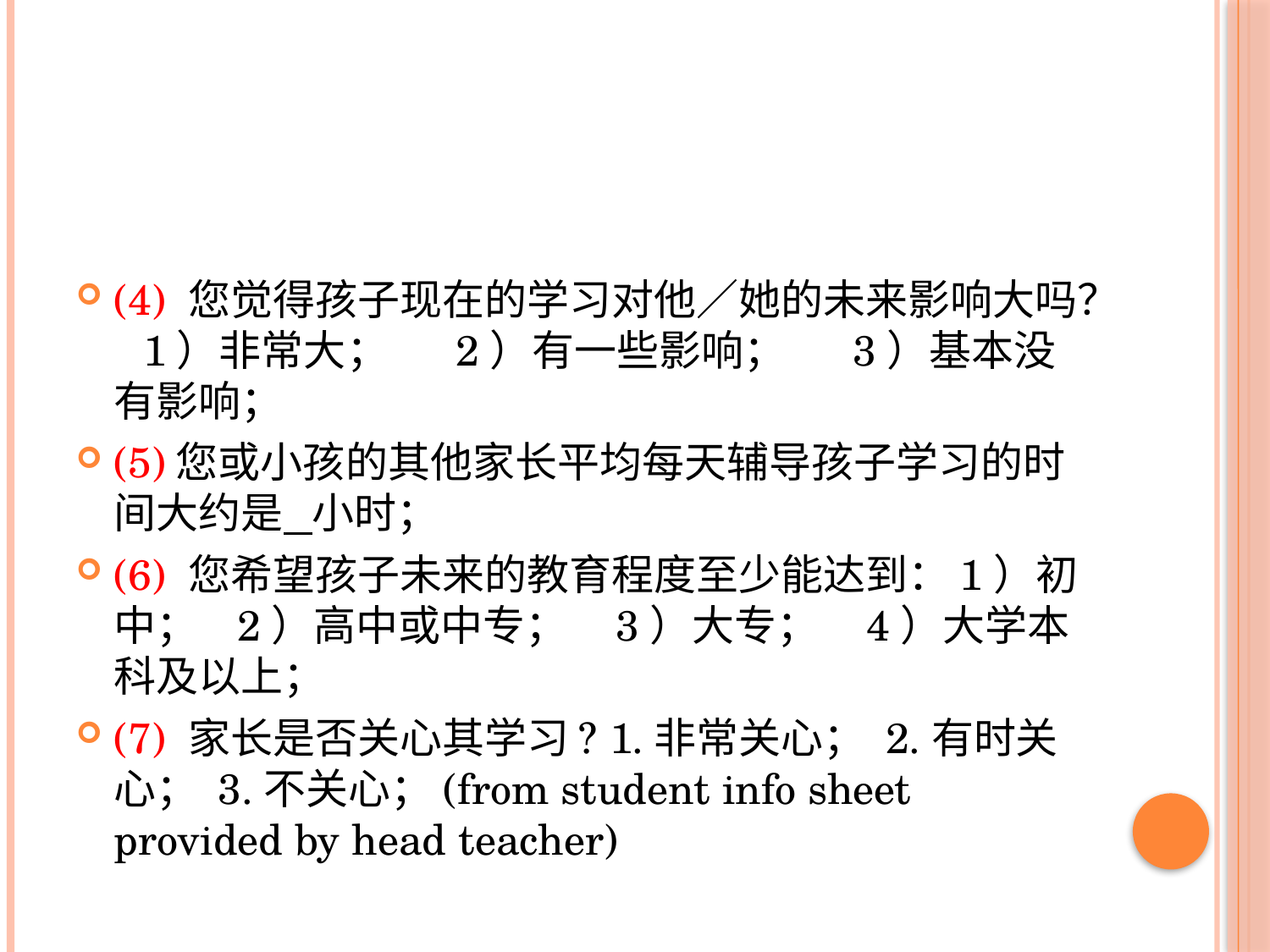

#

(4) 您觉得孩子现在的学习对他／她的未来影响大吗？  1）非常大；      2）有一些影响；      3）基本没有影响；
(5)您或小孩的其他家长平均每天辅导孩子学习的时间大约是   小时；
(6) 您希望孩子未来的教育程度至少能达到：1）初中；   2）高中或中专；    3）大专；    4）大学本科及以上；
(7) 家长是否关心其学习? 1.非常关心； 2.有时关心； 3.不关心；(from student info sheet provided by head teacher)